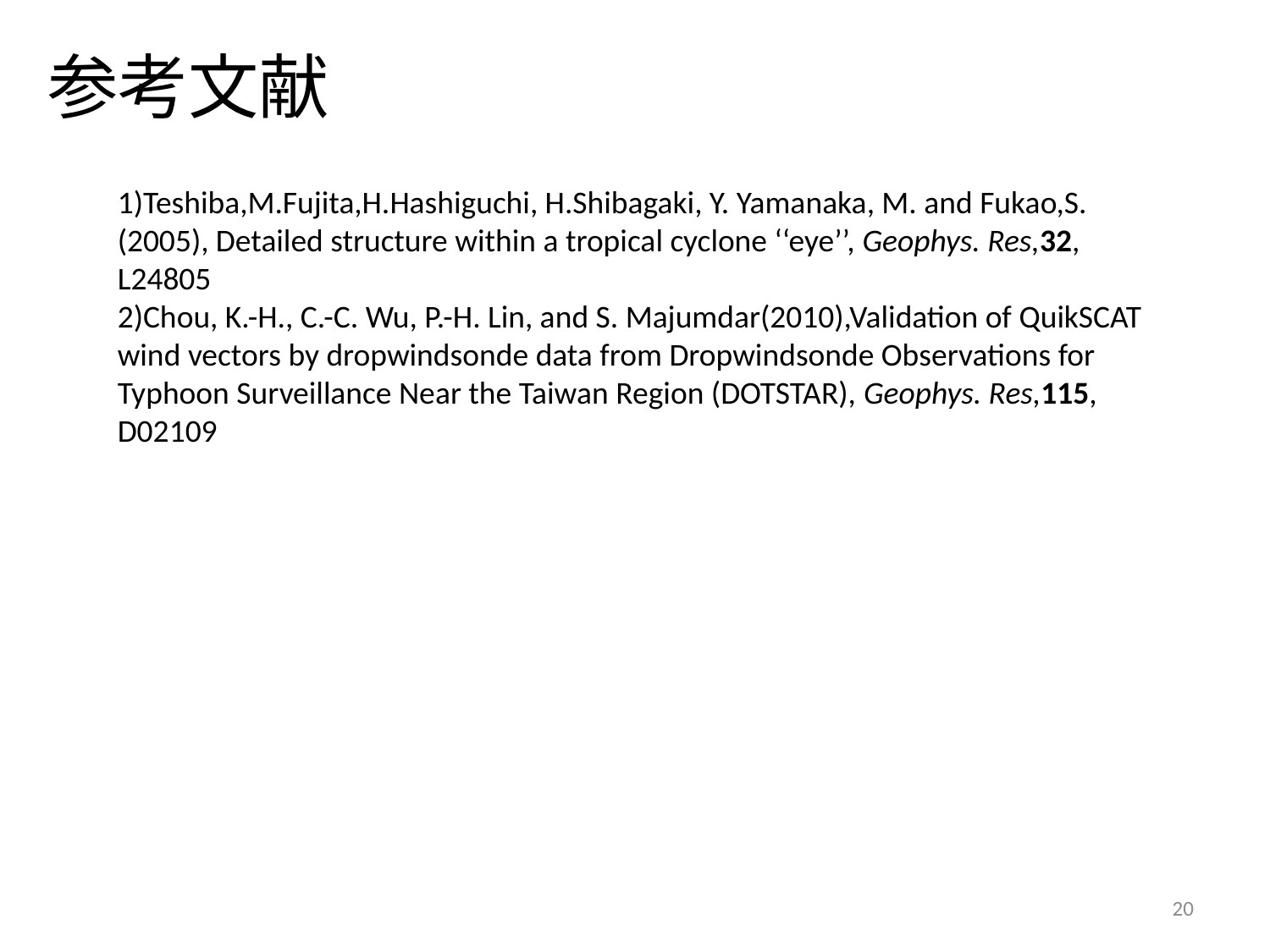

参考文献
1)Teshiba,M.Fujita,H.Hashiguchi, H.Shibagaki, Y. Yamanaka, M. and Fukao,S.(2005), Detailed structure within a tropical cyclone ‘‘eye’’, Geophys. Res,32, L24805
2)Chou, K.-H., C.-C. Wu, P.-H. Lin, and S. Majumdar(2010),Validation of QuikSCAT wind vectors by dropwindsonde data from Dropwindsonde Observations for Typhoon Surveillance Near the Taiwan Region (DOTSTAR), Geophys. Res,115, D02109

20